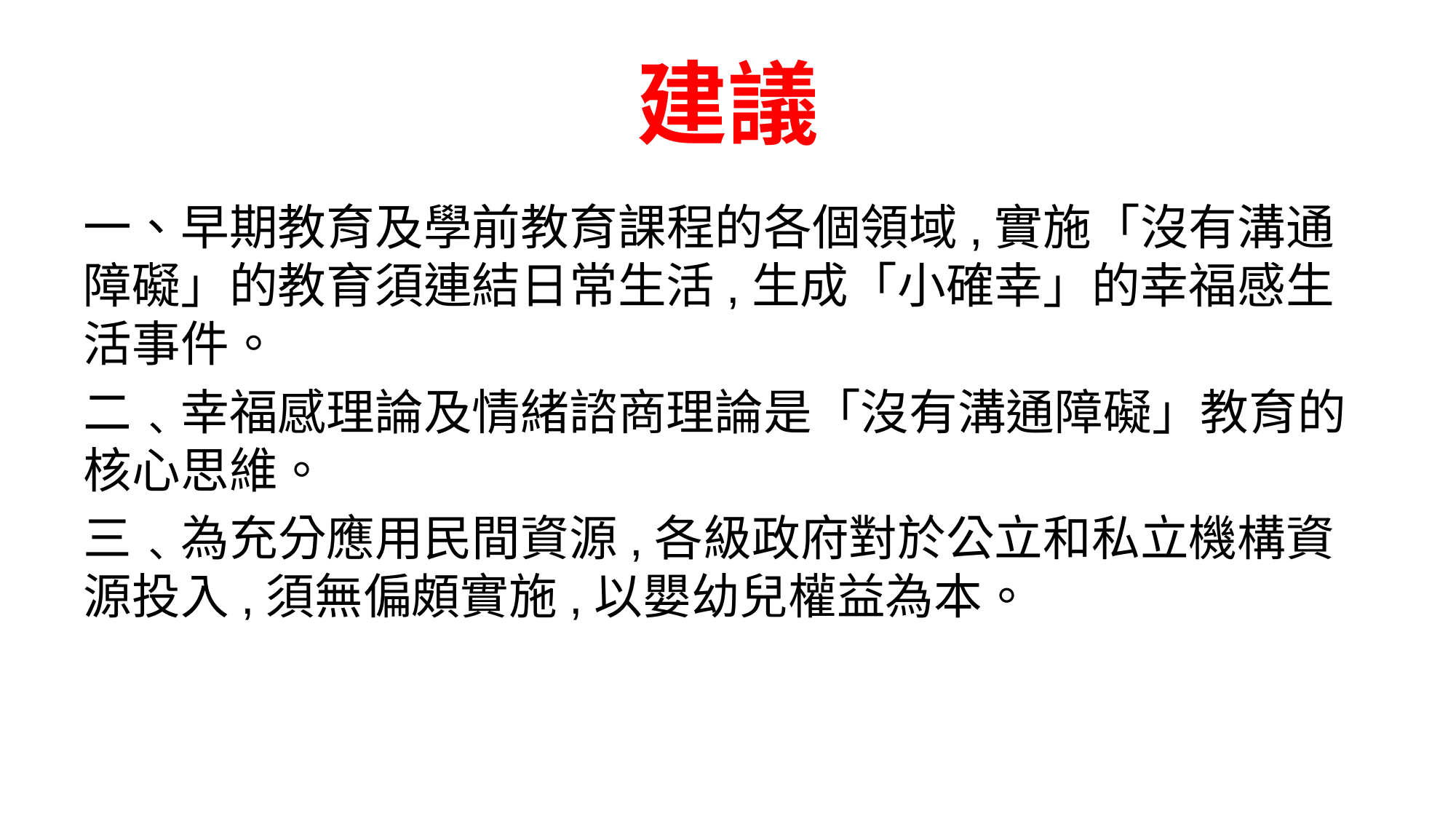

# 建議
一、早期教育及學前教育課程的各個領域,實施「沒有溝通障礙」的教育須連結日常生活,生成「小確幸」的幸福感生活事件。
二﹑幸福感理論及情緒諮商理論是「沒有溝通障礙」教育的核心思維。
三﹑為充分應用民間資源,各級政府對於公立和私立機構資源投入,須無偏頗實施,以嬰幼兒權益為本。